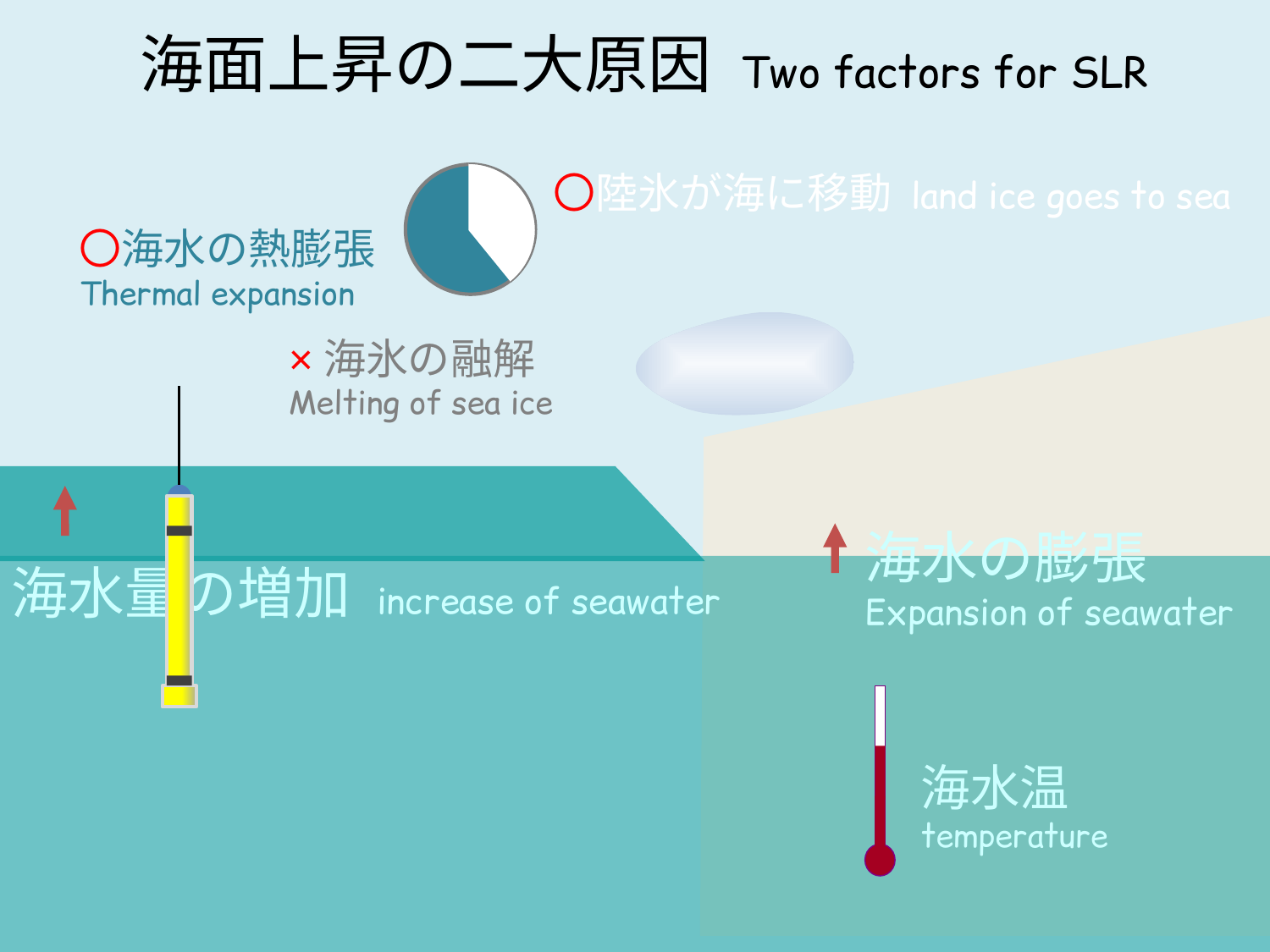

海面上昇の二大原因 Two factors for SLR
〇陸氷が海に移動 land ice goes to sea

〇海水の熱膨張
Thermal expansion

×海氷の融解
Melting of sea ice

海水の膨張
Expansion of seawater

海水量の増加 increase of seawater

海水温
temperature